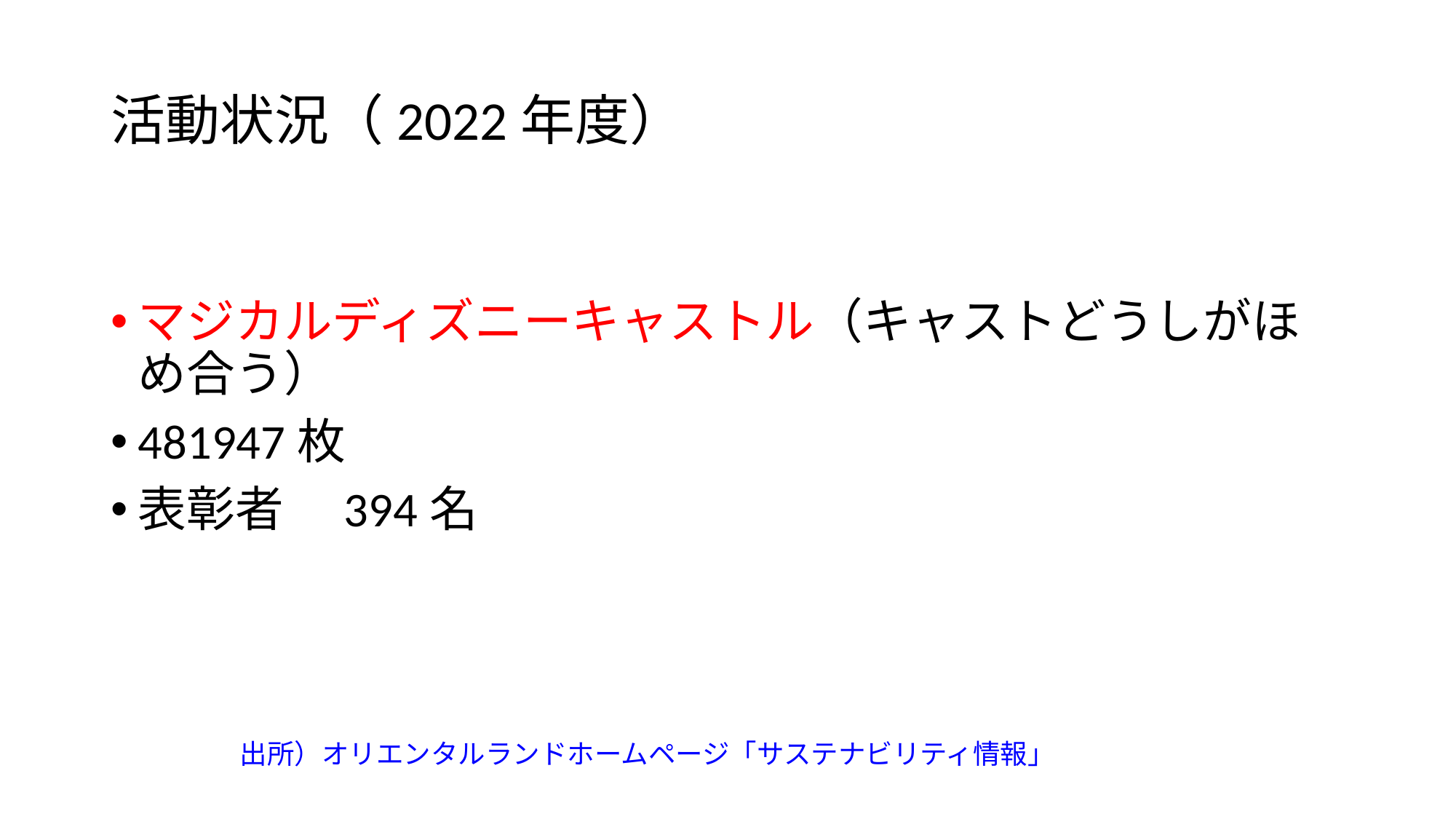

# 活動状況（2022年度）

マジカルディズニーキャストル（キャストどうしがほめ合う）
481947枚
表彰者　394名

出所）オリエンタルランドホームページ「サステナビリティ情報」